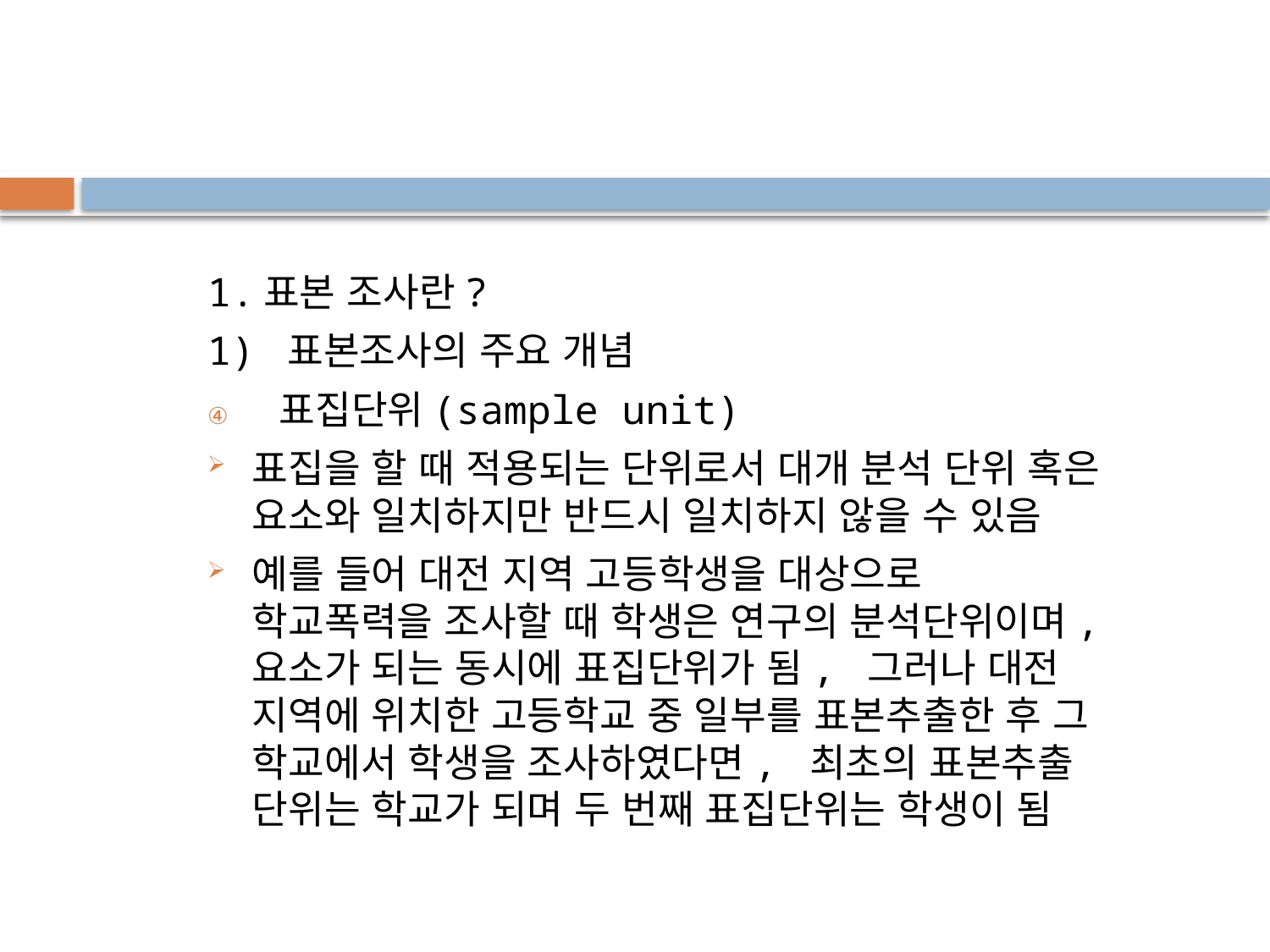

1.표본 조사란?
1) 표본조사의 주요 개념
표집단위(sample unit)
표집을 할 때 적용되는 단위로서 대개 분석 단위 혹은 요소와 일치하지만 반드시 일치하지 않을 수 있음
예를 들어 대전 지역 고등학생을 대상으로 학교폭력을 조사할 때 학생은 연구의 분석단위이며, 요소가 되는 동시에 표집단위가 됨, 그러나 대전 지역에 위치한 고등학교 중 일부를 표본추출한 후 그 학교에서 학생을 조사하였다면, 최초의 표본추출 단위는 학교가 되며 두 번째 표집단위는 학생이 됨